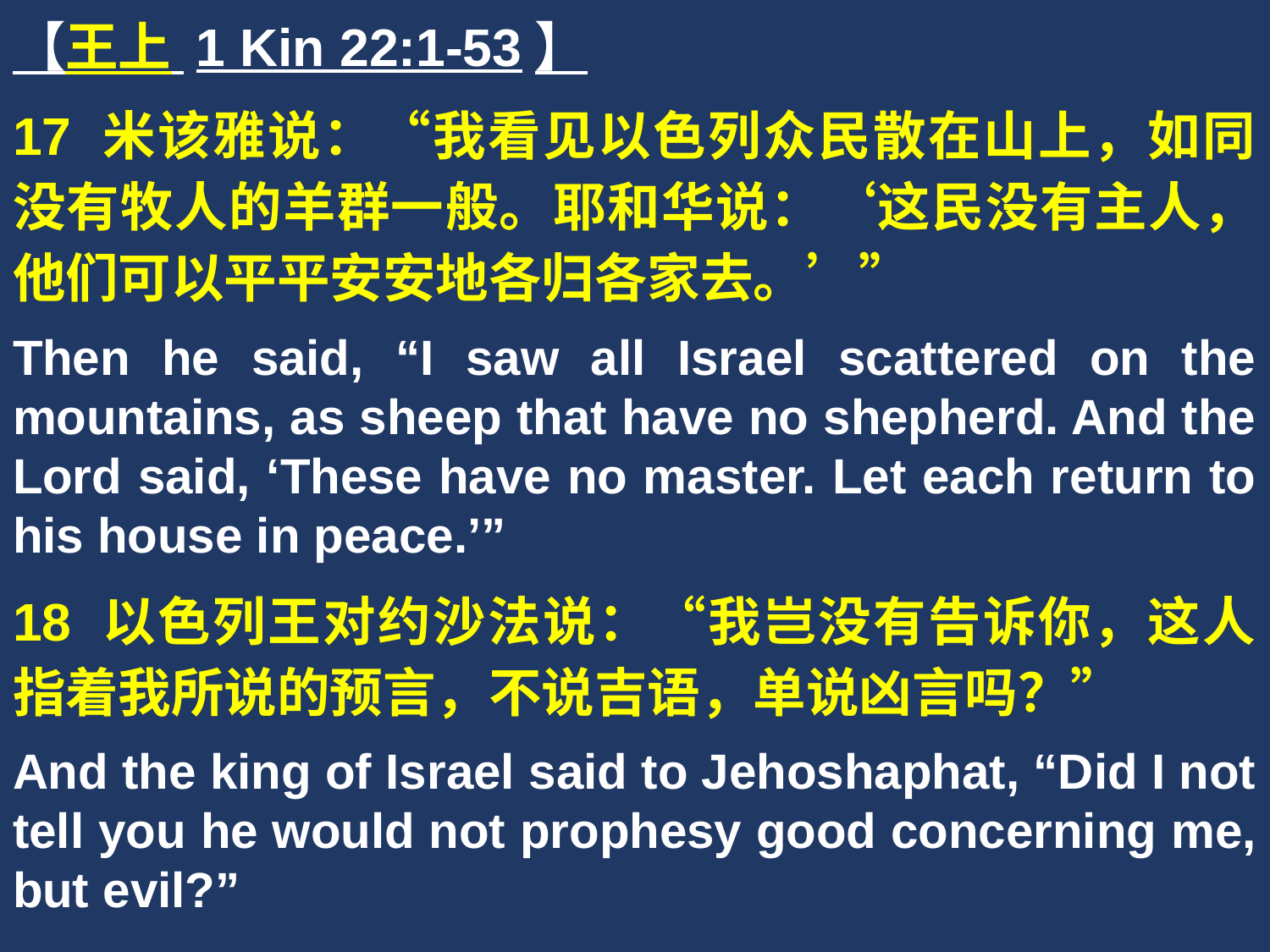

【王上 1 Kin 22:1-53】
17 米该雅说：“我看见以色列众民散在山上，如同没有牧人的羊群一般。耶和华说：‘这民没有主人，他们可以平平安安地各归各家去。’”
Then he said, “I saw all Israel scattered on the mountains, as sheep that have no shepherd. And the Lord said, ‘These have no master. Let each return to his house in peace.’”
18 以色列王对约沙法说：“我岂没有告诉你，这人指着我所说的预言，不说吉语，单说凶言吗？”
And the king of Israel said to Jehoshaphat, “Did I not tell you he would not prophesy good concerning me, but evil?”